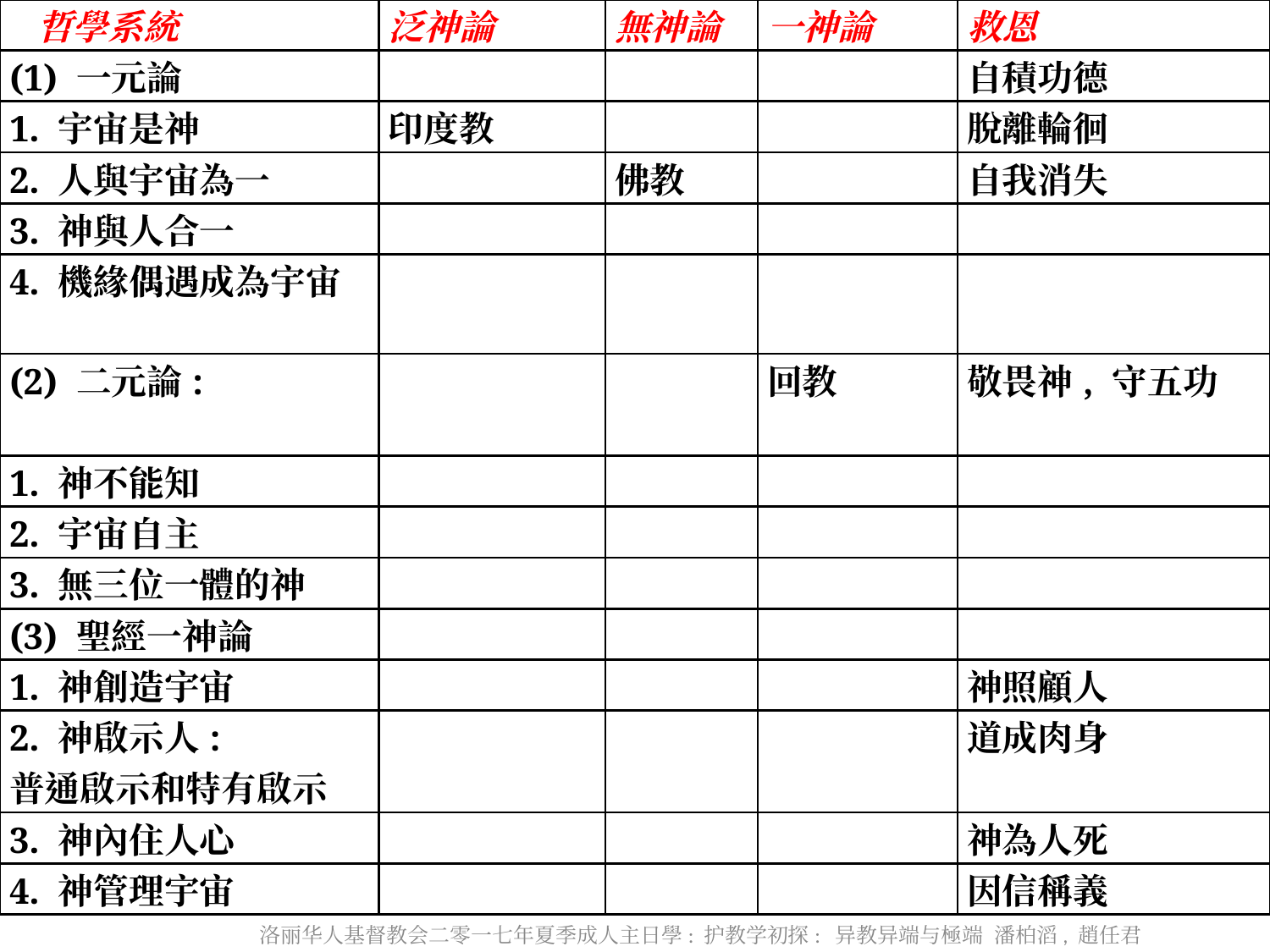

| 哲學系統 | 泛神論 | 無神論 | 一神論 | 救恩 |
| --- | --- | --- | --- | --- |
| (1) 一元論 |  |  |  | 自積功德 |
| 1. 宇宙是神 | 印度教 |  |  | 脫離輪徊 |
| 2. 人與宇宙為一 |  | 佛教 |  | 自我消失 |
| 3. 神與人合一 |  |  |  |  |
| 4. 機緣偶遇成為宇宙 |  |  |  |  |
| (2) 二元論: |  |  | 回教 | 敬畏神, 守五功 |
| 1. 神不能知 |  |  |  |  |
| 2. 宇宙自主 |  |  |  |  |
| 3. 無三位一體的神 |  |  |  |  |
| (3) 聖經一神論 |  |  |  |  |
| 1. 神創造宇宙 |  |  |  | 神照顧人 |
| 2. 神啟示人: 普通啟示和特有啟示 |  |  |  | 道成肉身 |
| 3. 神內住人心 |  |  |  | 神為人死 |
| 4. 神管理宇宙 |  |  |  | 因信稱義 |
洛丽华人基督教会二零一七年夏季成人主日學: 护教学初探:  异教异端与極端  潘柏滔, 趙任君